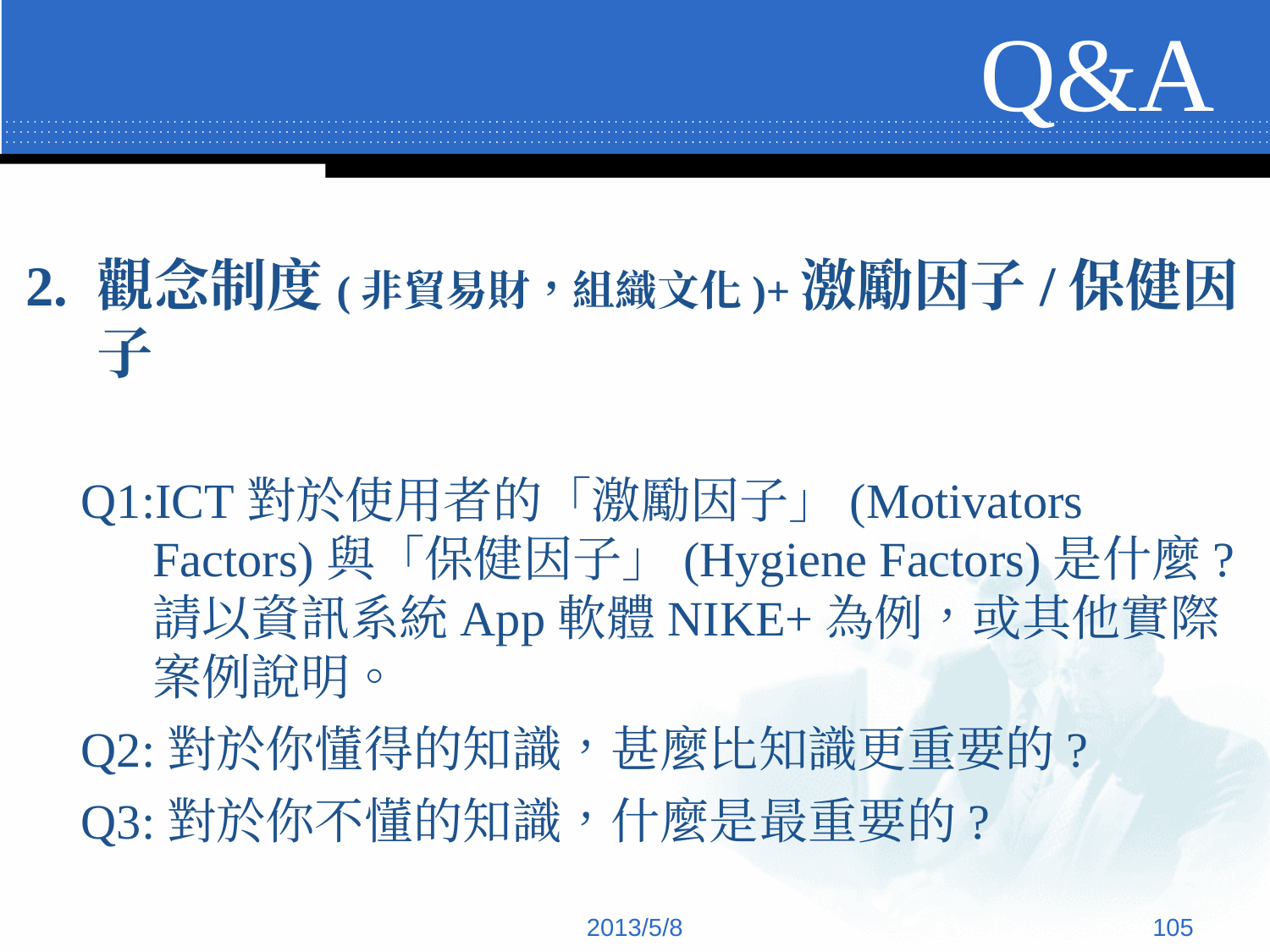

# Q&A

觀念制度(非貿易財，組織文化)+激勵因子/保健因子

Q1:ICT對於使用者的「激勵因子」(Motivators Factors)與「保健因子」(Hygiene Factors)是什麼?請以資訊系統App軟體NIKE+為例，或其他實際案例說明。
Q2:對於你懂得的知識，甚麼比知識更重要的?
Q3:對於你不懂的知識，什麼是最重要的?
2013/5/8
105